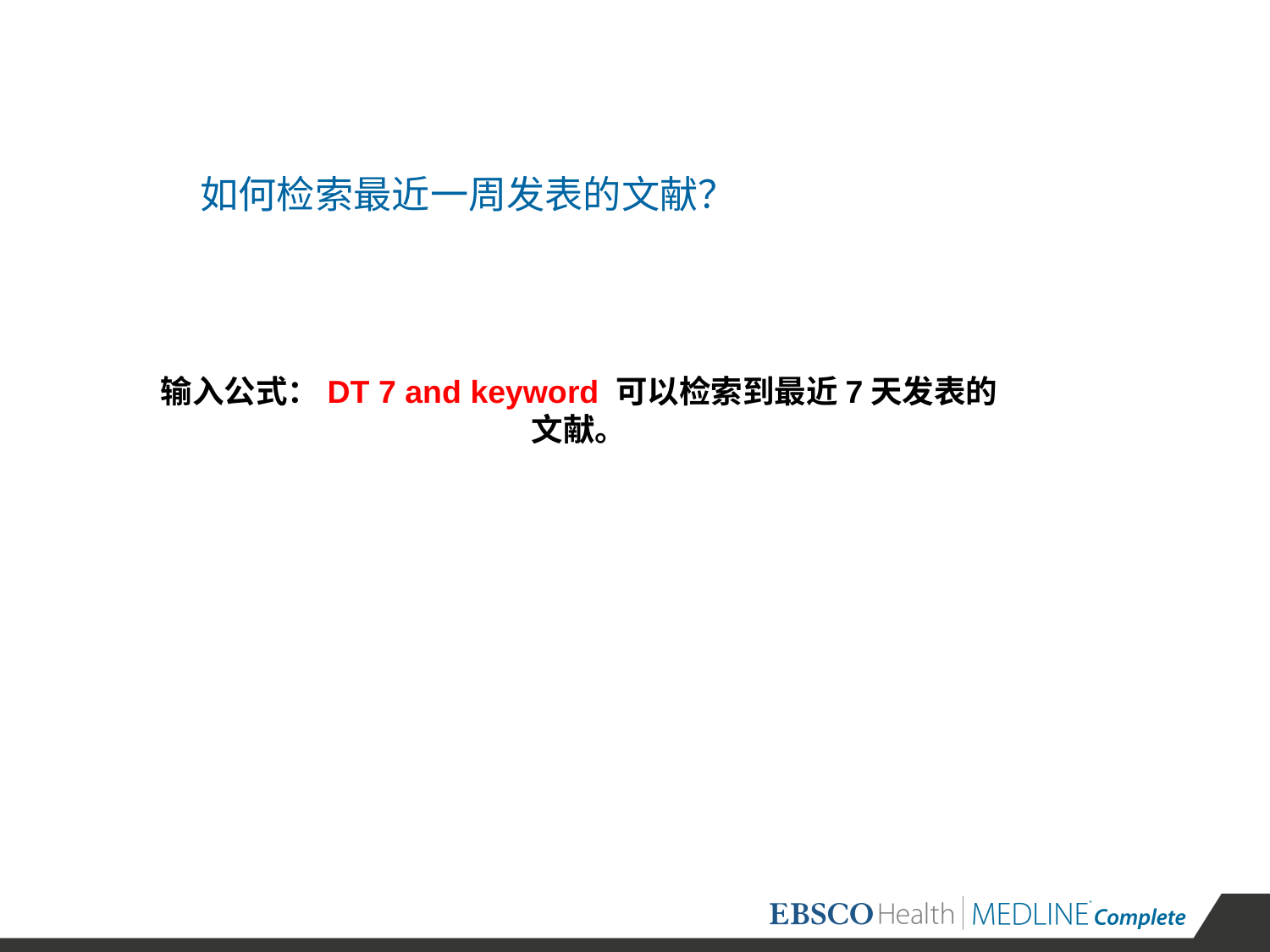

# 如何检索最近一周发表的文献？
输入公式：DT 7 and keyword 可以检索到最近7天发表的文献。